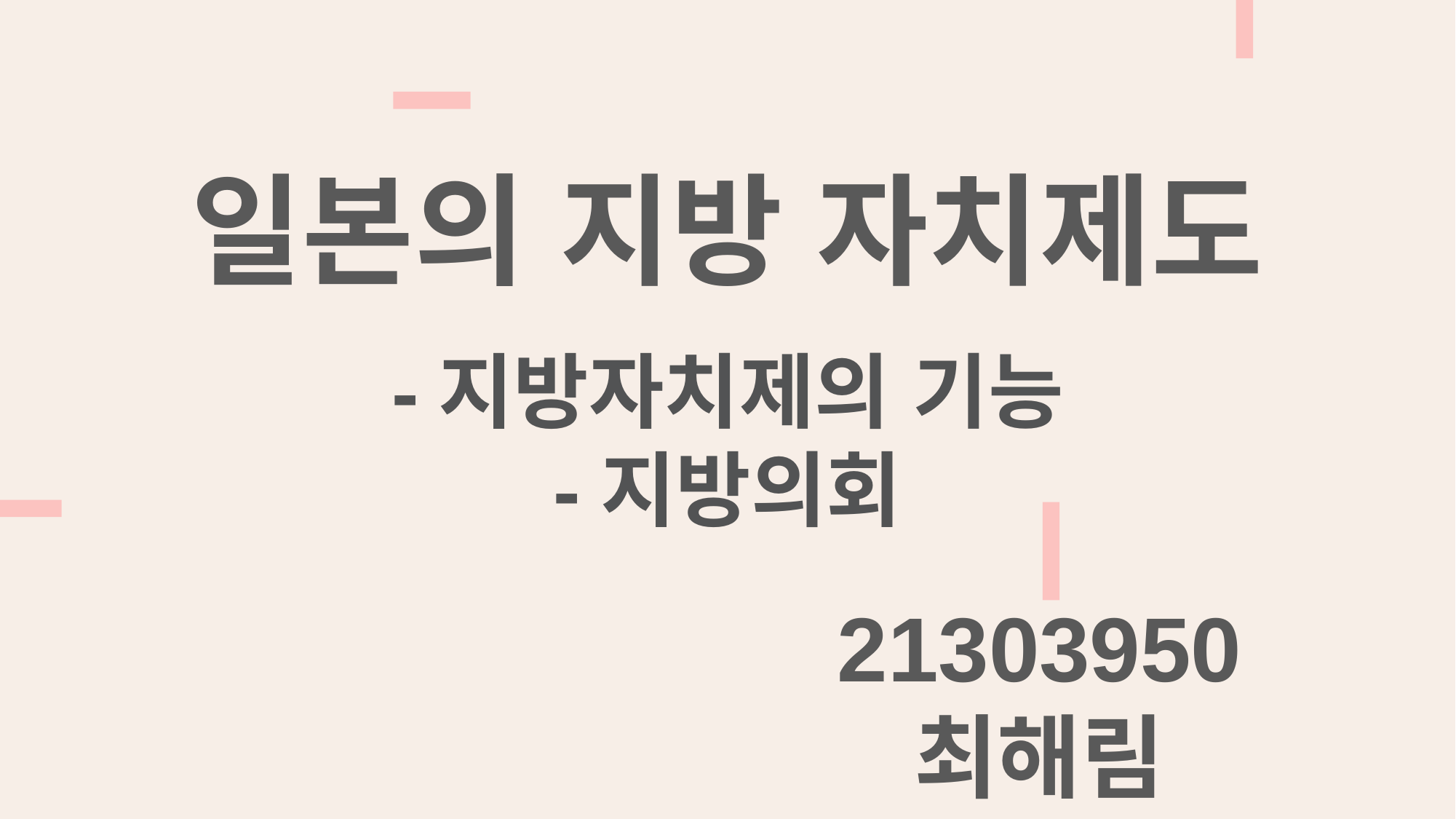

일본의 지방 자치제도
-지방자치제의 기능
-지방의회

21303950
최해림